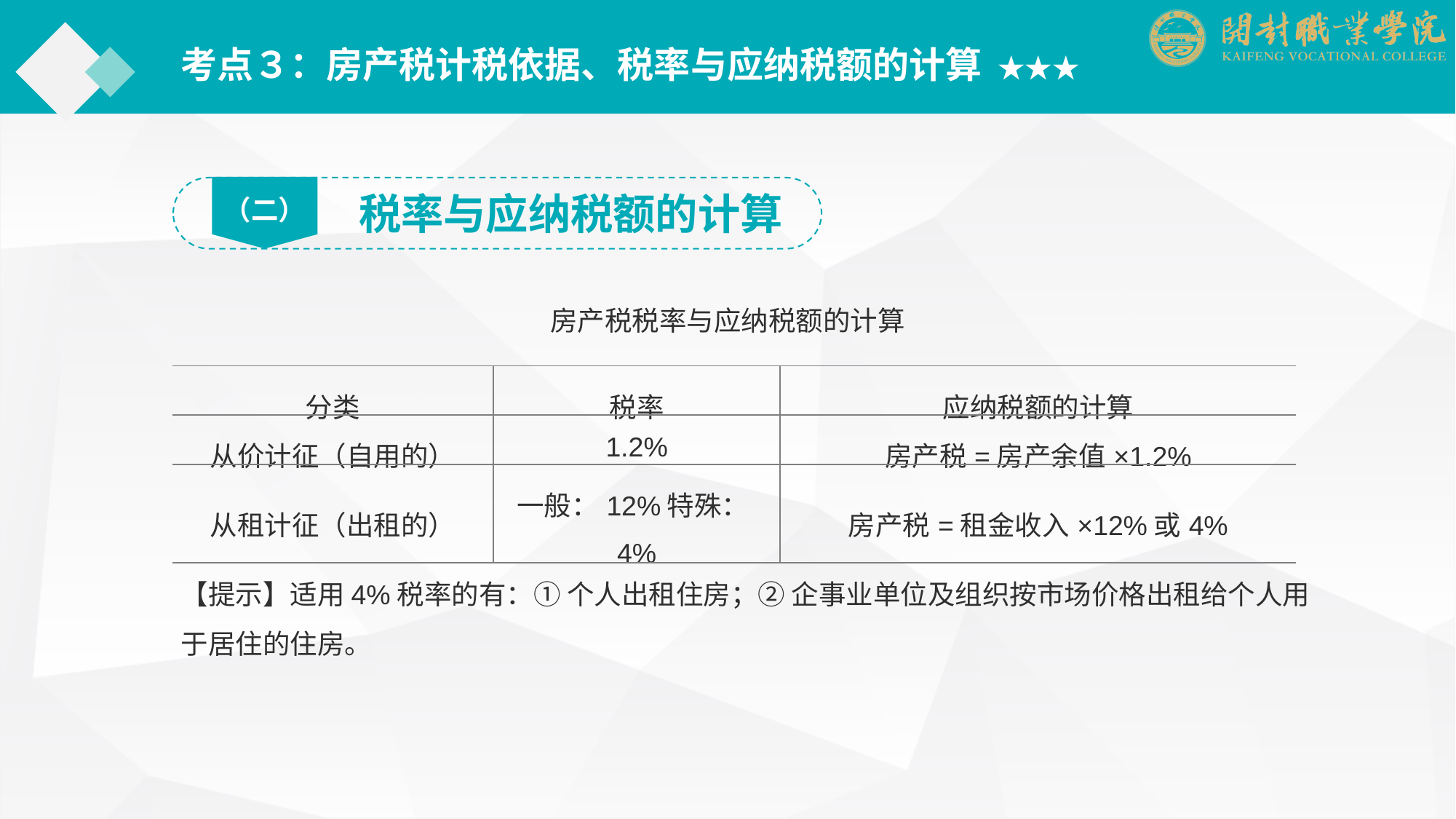

考点３：房产税计税依据、税率与应纳税额的计算  ★★★
（二）

税率与应纳税额的计算
房产税税率与应纳税额的计算
| 分类 | 税率 | 应纳税额的计算 |
| --- | --- | --- |
| 从价计征（自用的） | 1.2% | 房产税=房产余值×1.2% |
| 从租计征（出租的） | 一般：12%特殊：4% | 房产税=租金收入×12%或4% |
【提示】适用4%税率的有：① 个人出租住房；② 企事业单位及组织按市场价格出租给个人用于居住的住房。